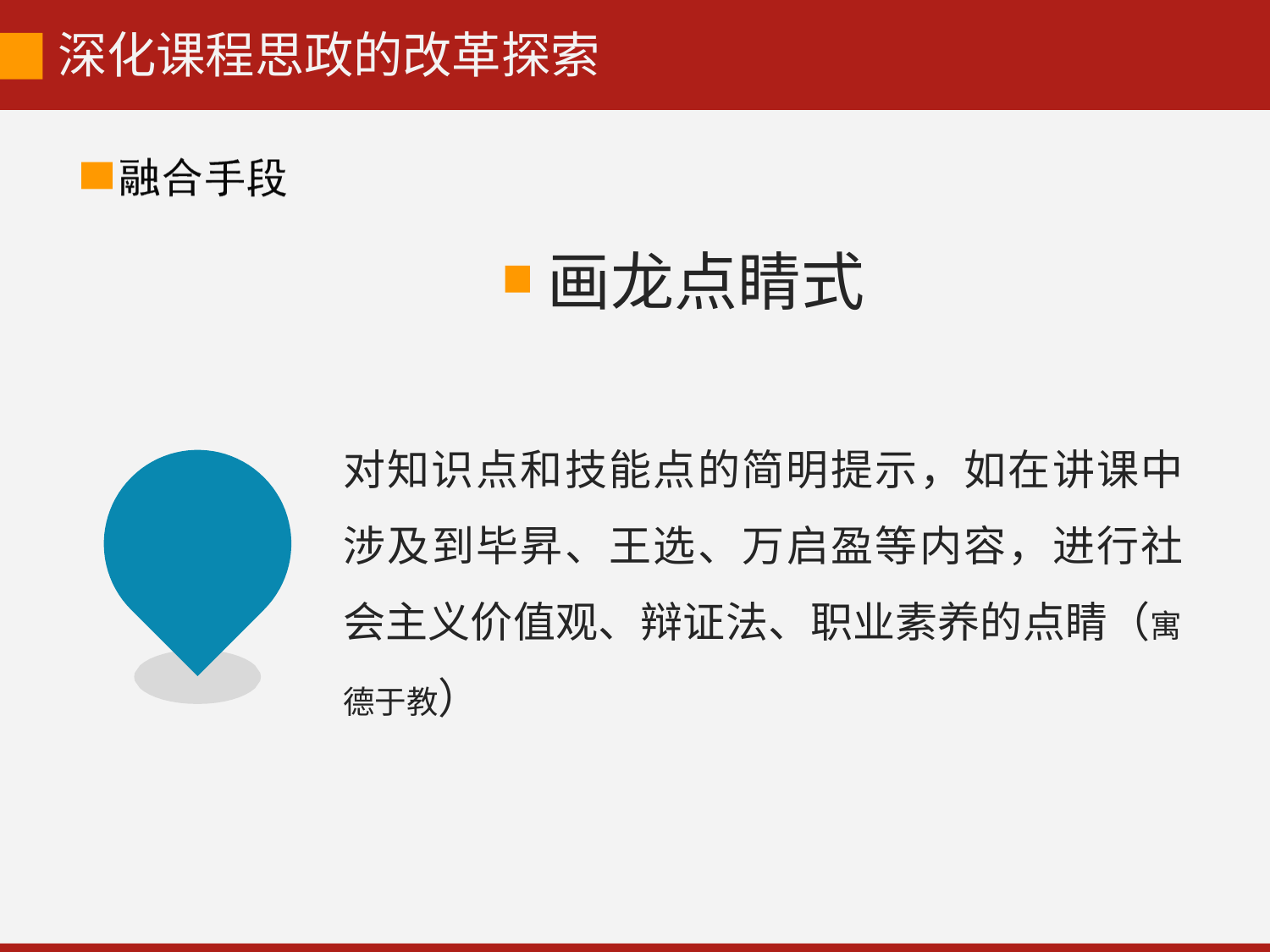

# 深化课程思政的改革探索

画龙点睛式

对知识点和技能点的简明提示，如在讲课中 涉及到毕昇、王选、万启盈等内容，进行社 会主义价值观、辩证法、职业素养的点睛（寓
德于教）